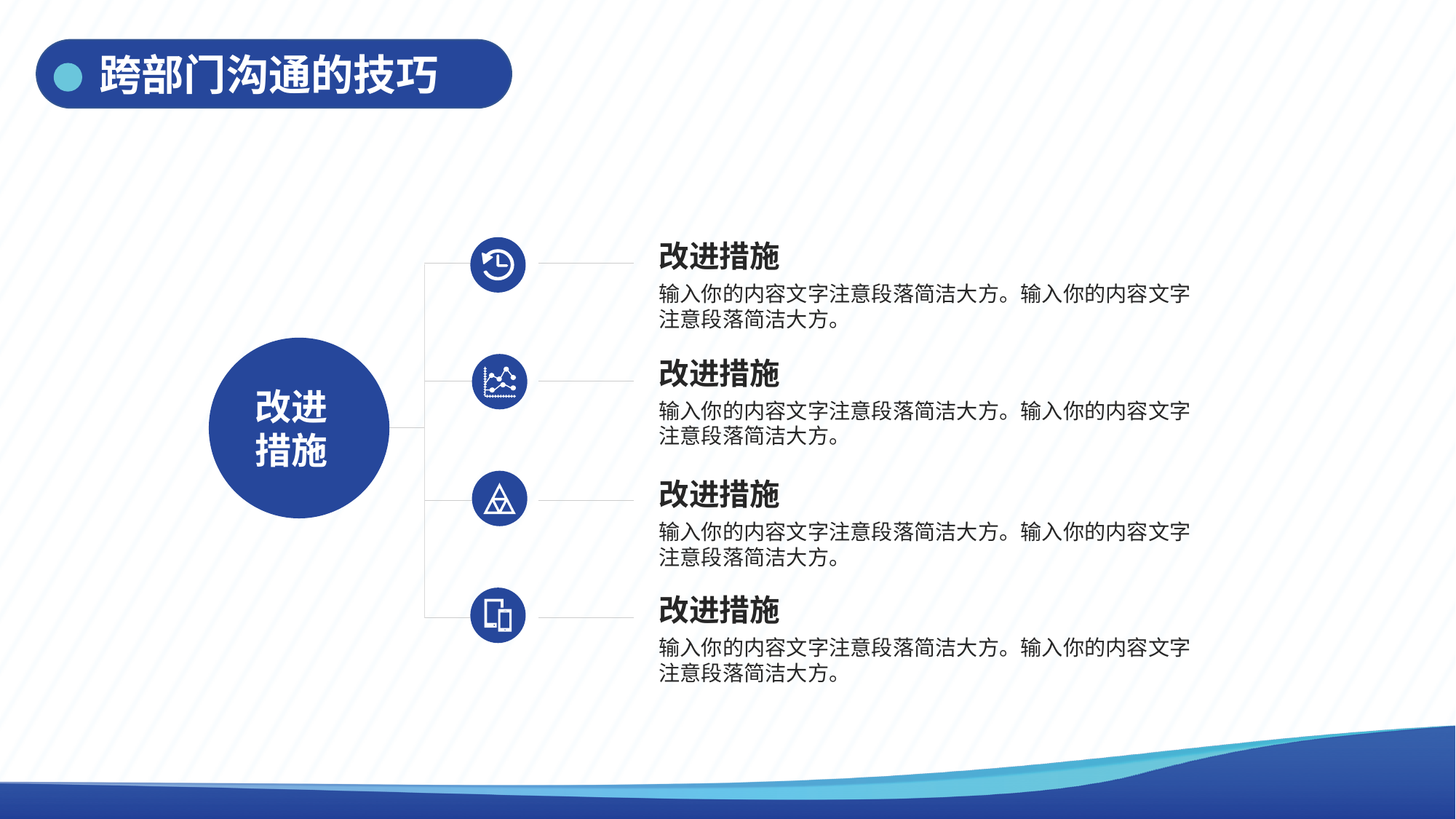

跨部门沟通的技巧

改进
措施

改进措施
输入你的内容文字注意段落简洁大方。输入你的内容文字注意段落简洁大方。
改进措施
输入你的内容文字注意段落简洁大方。输入你的内容文字注意段落简洁大方。
改进措施
输入你的内容文字注意段落简洁大方。输入你的内容文字注意段落简洁大方。
改进措施
输入你的内容文字注意段落简洁大方。输入你的内容文字注意段落简洁大方。